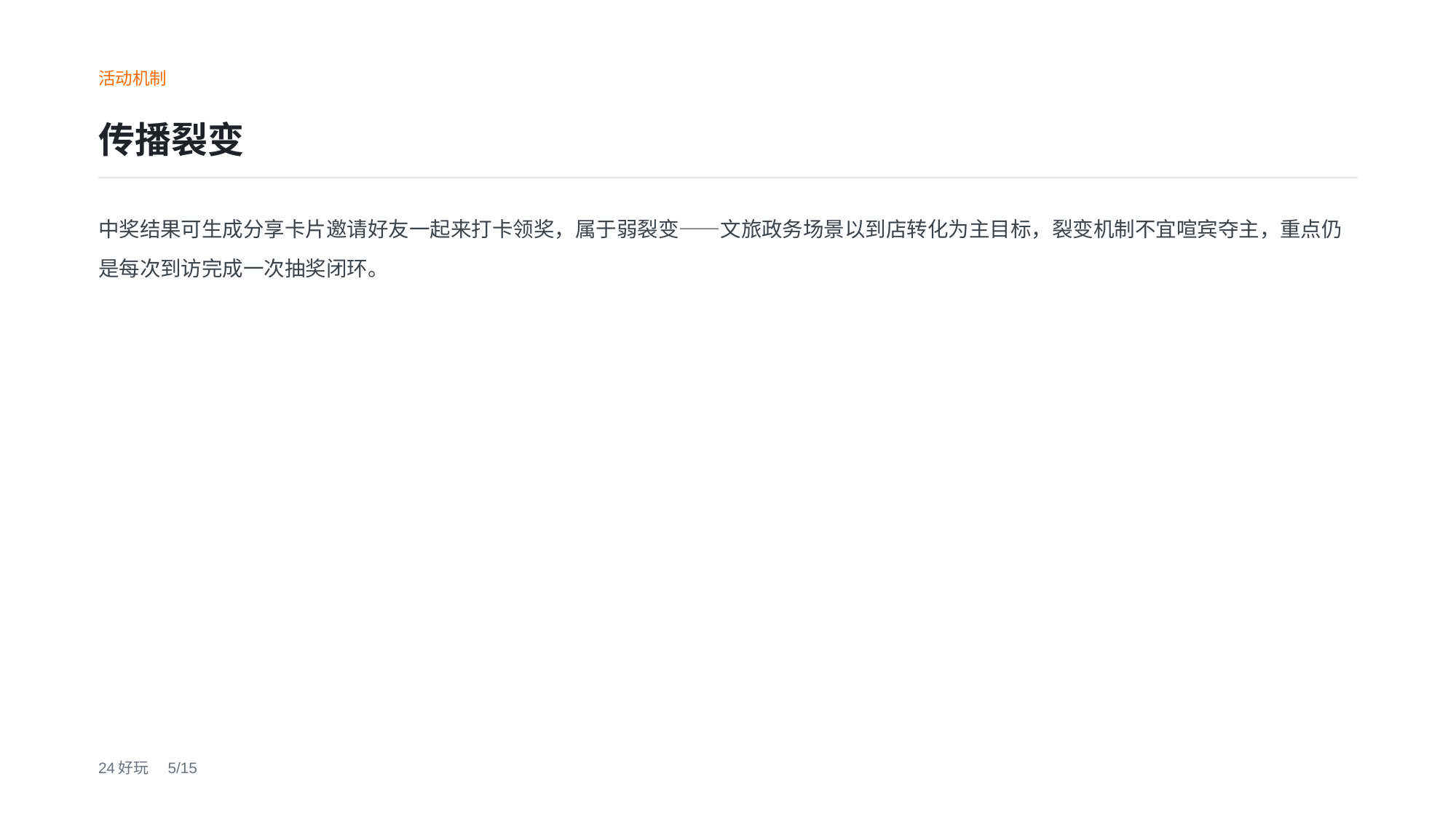

活动机制
传播裂变

中奖结果可生成分享卡片邀请好友一起来打卡领奖，属于弱裂变——文旅政务场景以到店转化为主目标，裂变机制不宜喧宾夺主，重点仍是每次到访完成一次抽奖闭环。
24好玩　5/15